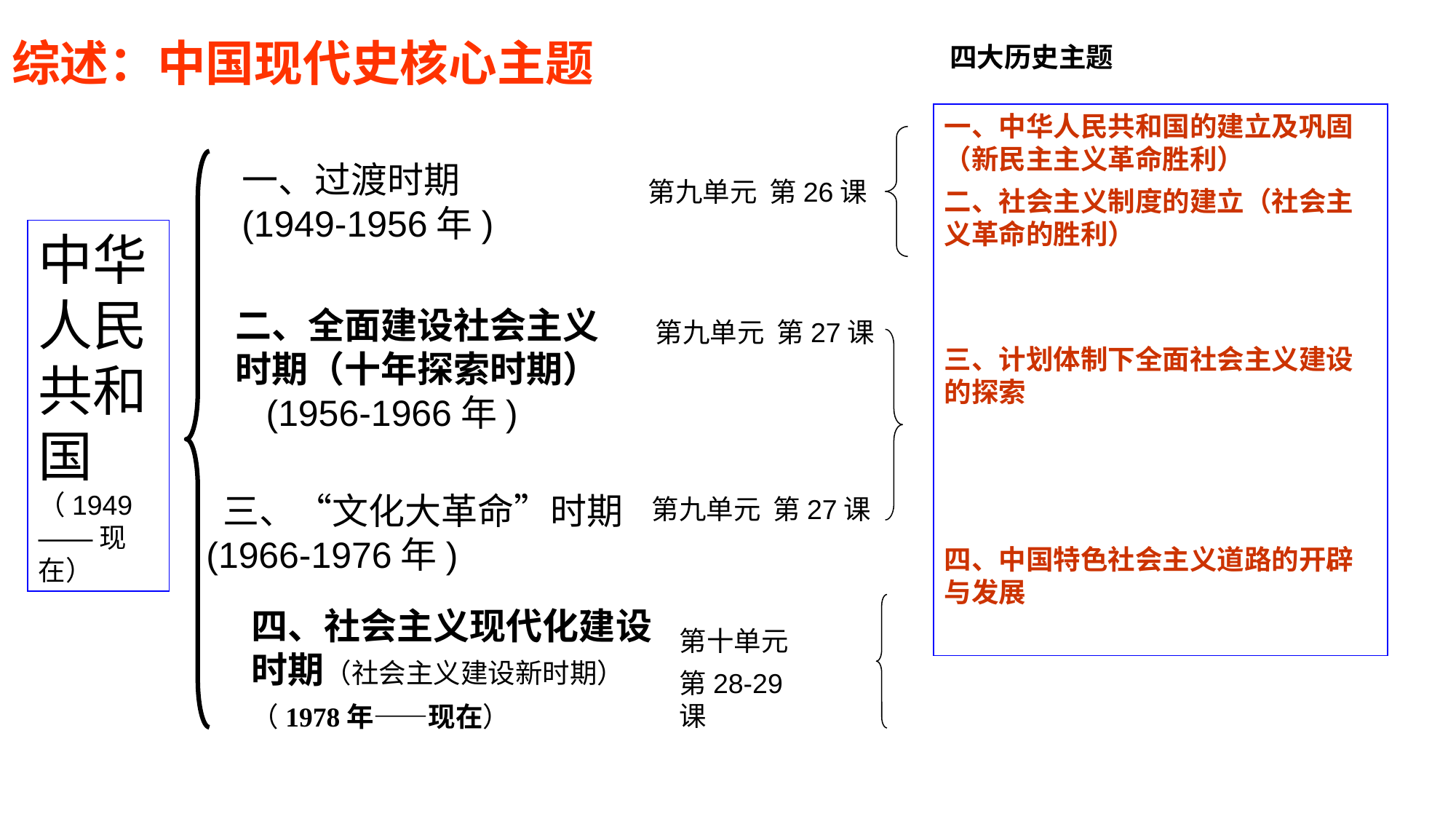

综述：中国现代史核心主题
四大历史主题
一、中华人民共和国的建立及巩固（新民主主义革命胜利）
二、社会主义制度的建立（社会主义革命的胜利）

三、计划体制下全面社会主义建设的探索

四、中国特色社会主义道路的开辟与发展

一、过渡时期
(1949-1956年)
第九单元  第26课
中华人民共和国（1949——现在）
二、全面建设社会主义时期（十年探索时期）
   (1956-1966年)
第九单元  第27课

 三、“文化大革命”时期
(1966-1976年)
第九单元  第27课

四、社会主义现代化建设时期（社会主义建设新时期）
（1978年——现在）
第十单元
第28-29课